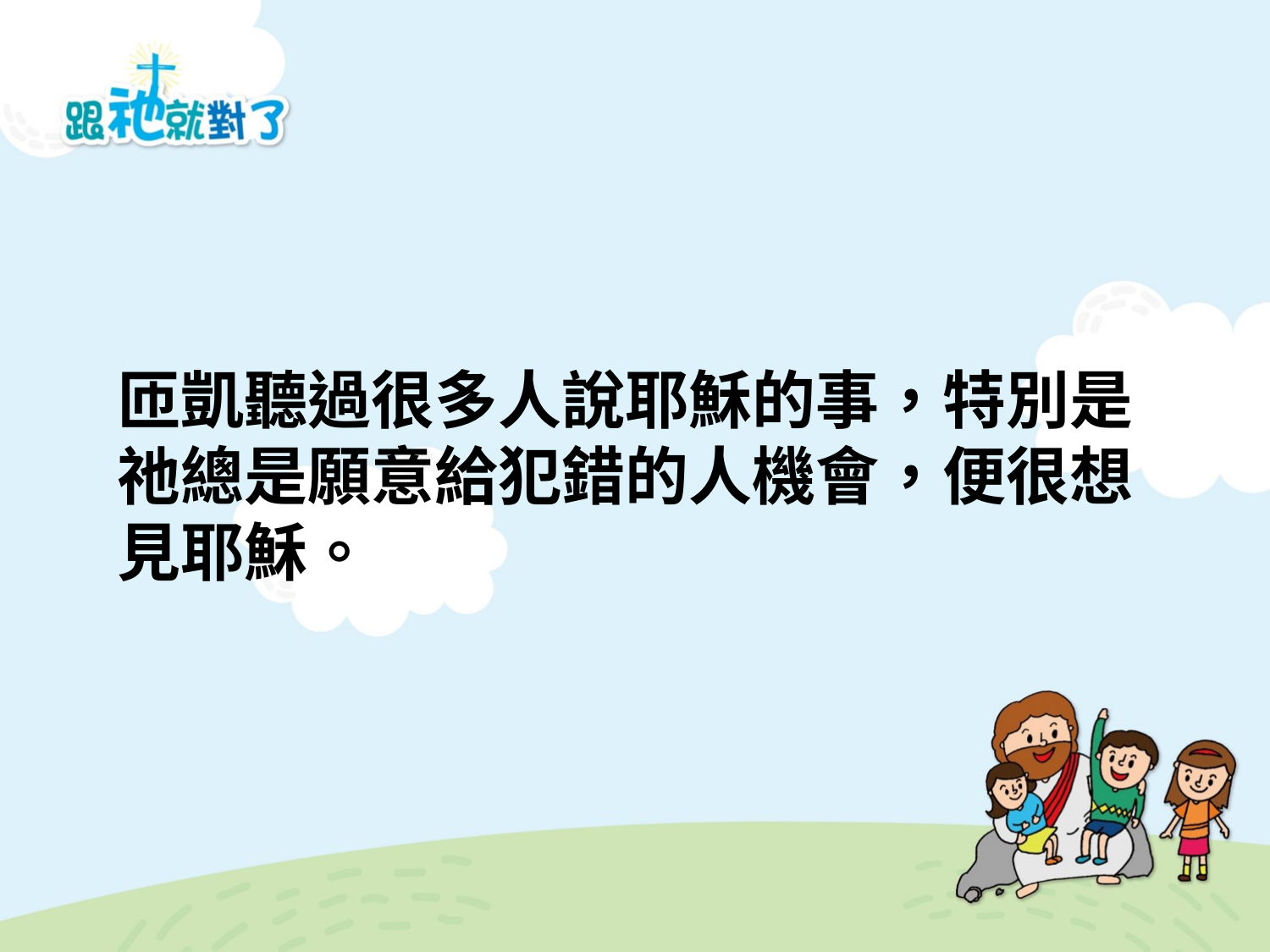

匝凱聽過很多人說耶穌的事，特別是祂總是願意給犯錯的人機會，便很想見耶穌。